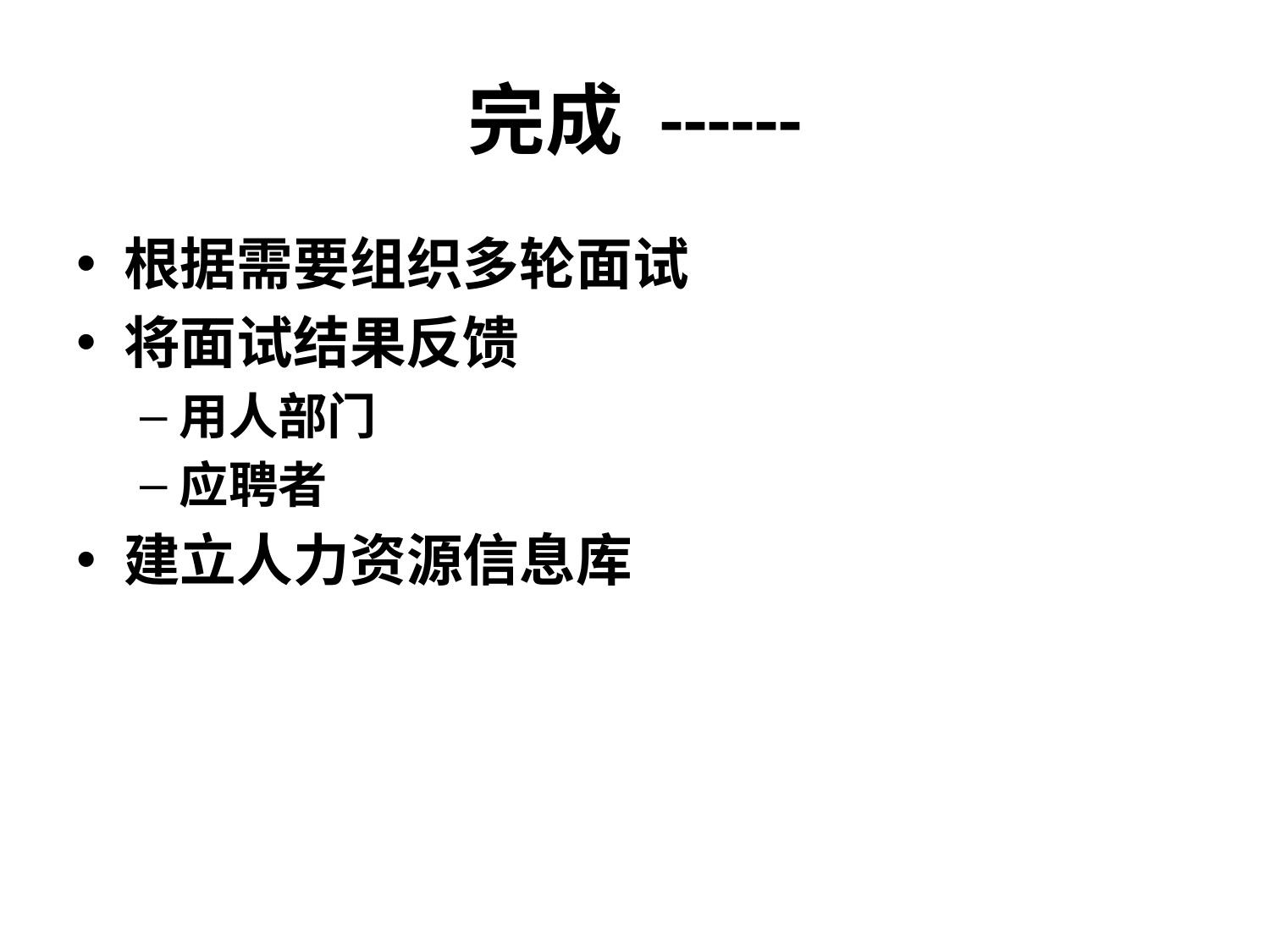

# 完成 ------
根据需要组织多轮面试
将面试结果反馈
用人部门
应聘者
建立人力资源信息库